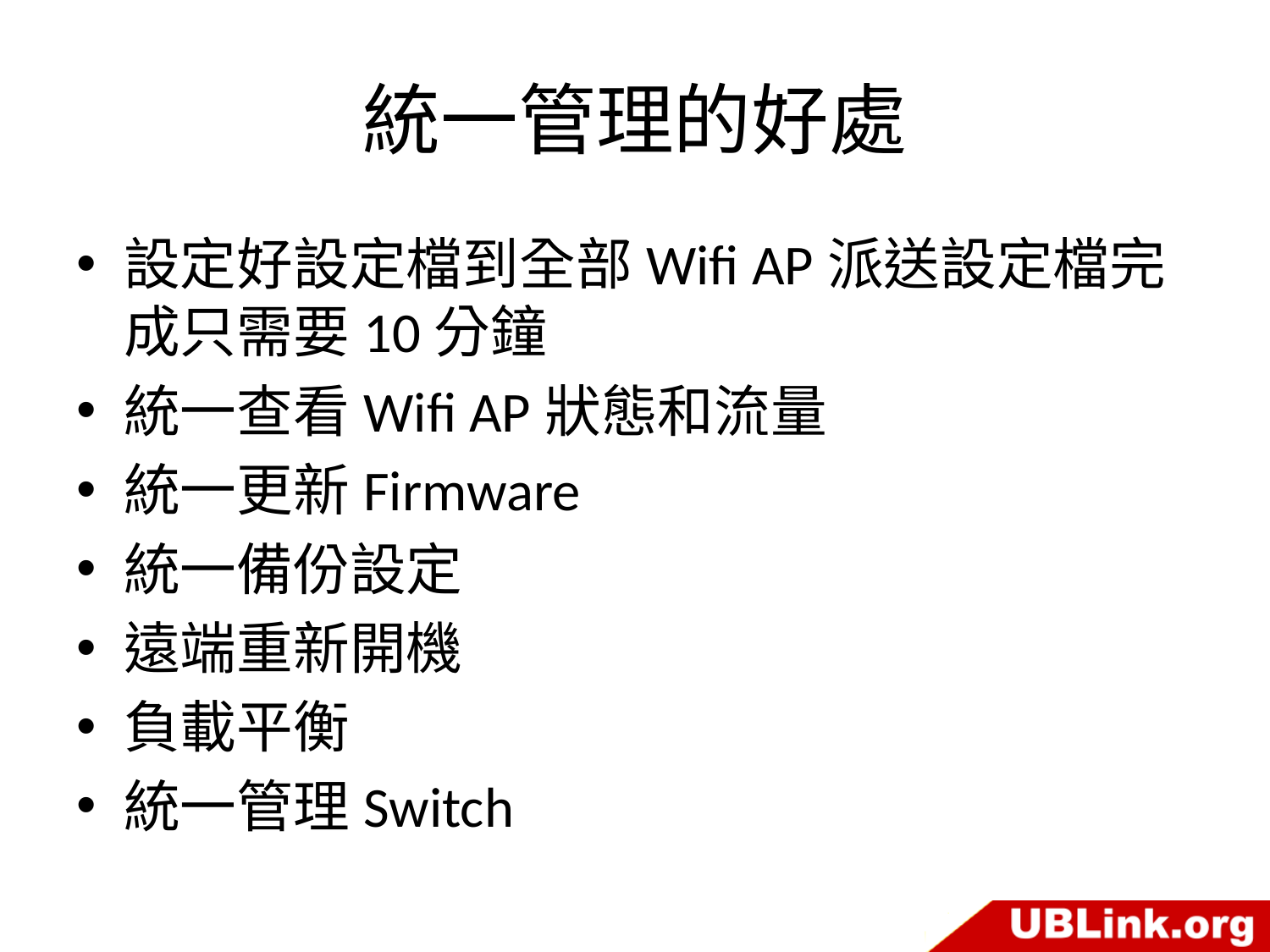

# 統一管理的好處
設定好設定檔到全部Wifi AP派送設定檔完成只需要10分鐘
統一查看Wifi AP狀態和流量
統一更新Firmware
統一備份設定
遠端重新開機
負載平衡
統一管理Switch